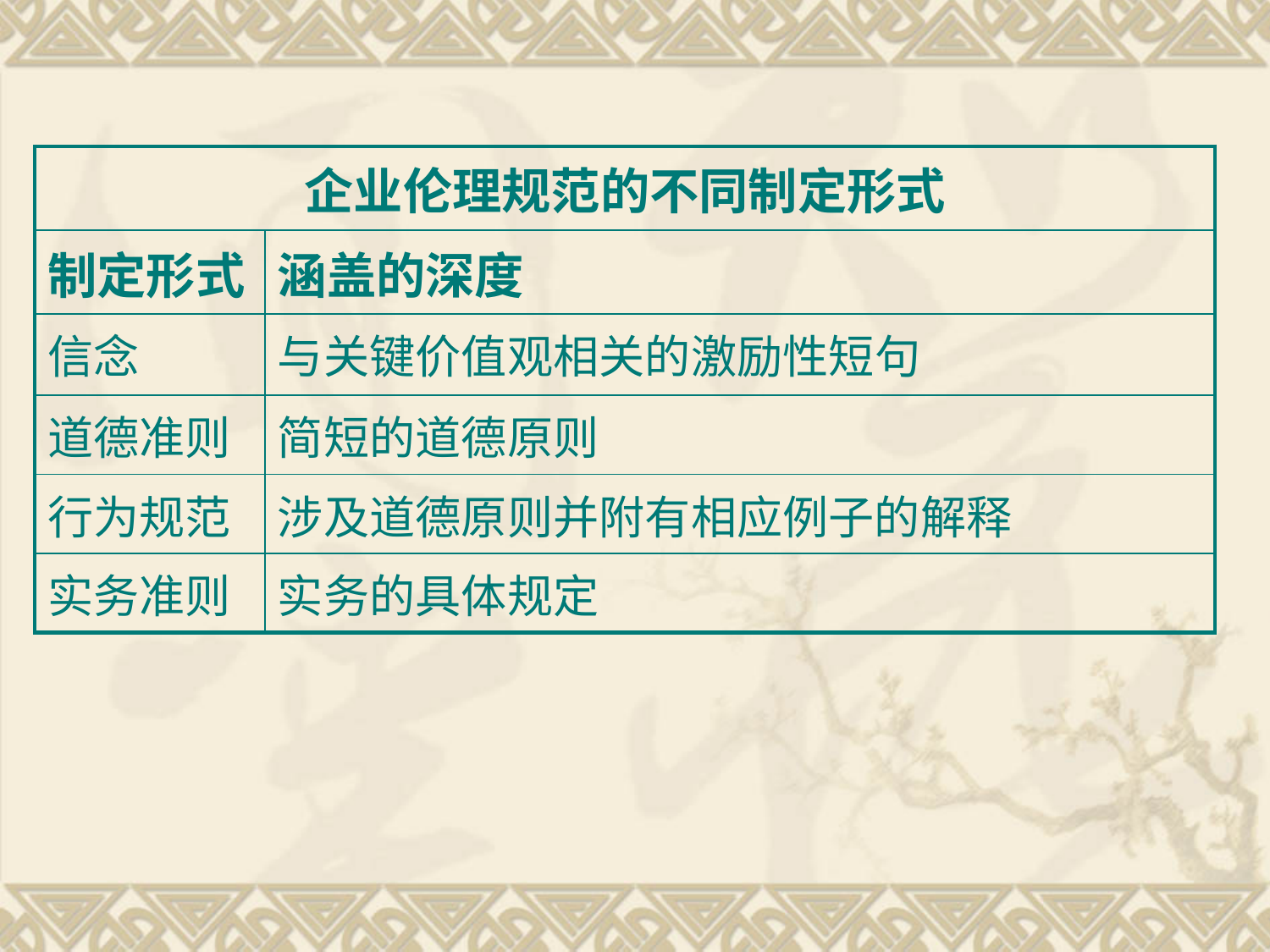

| 企业伦理规范的不同制定形式 |  |
| --- | --- |
| 制定形式 | 涵盖的深度 |
| 信念 | 与关键价值观相关的激励性短句 |
| 道德准则 | 简短的道德原则 |
| 行为规范 | 涉及道德原则并附有相应例子的解释 |
| 实务准则 | 实务的具体规定 |